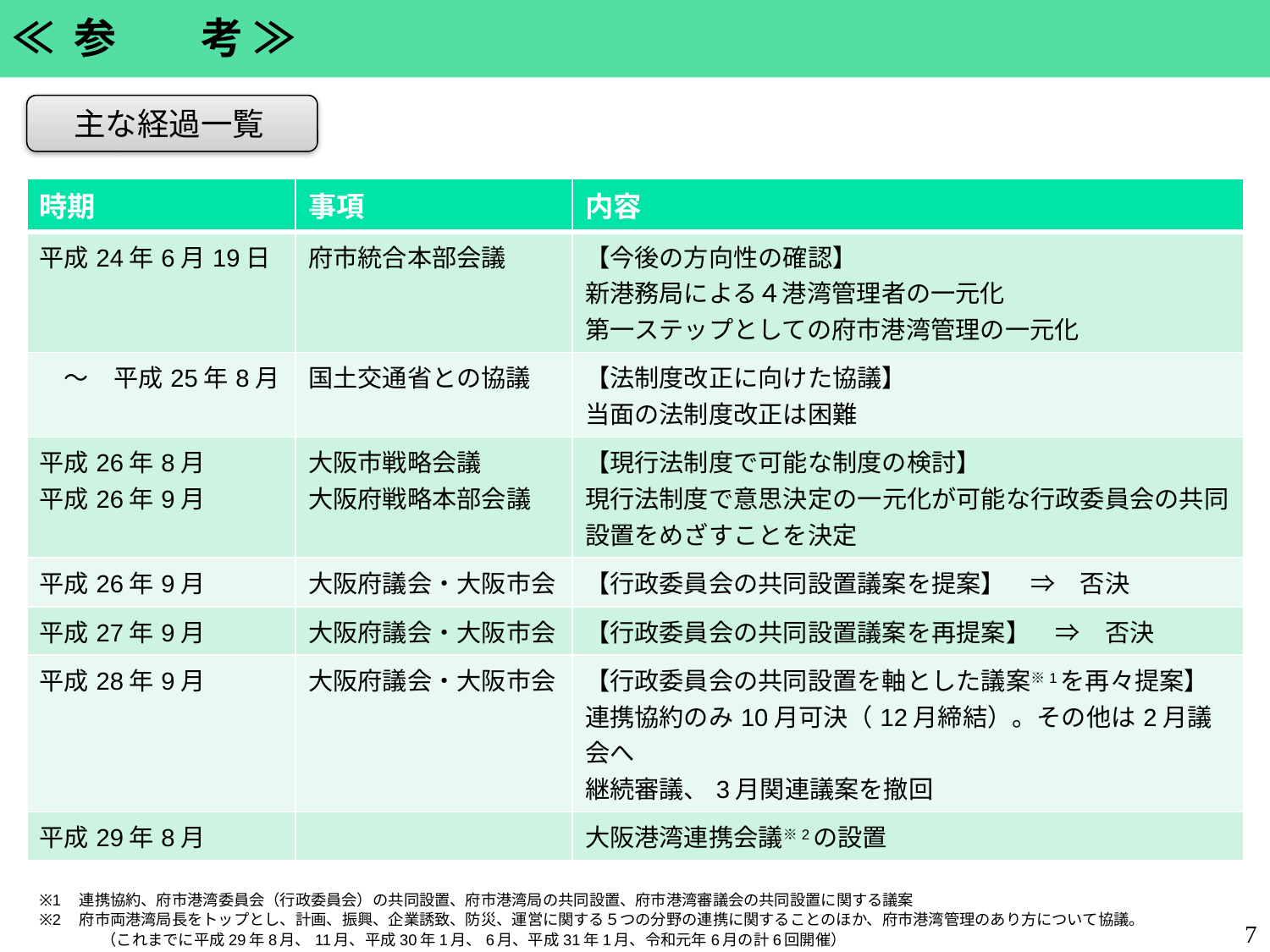

≪ 参　　考 ≫
　主な経過一覧
| 時期 | 事項 | 内容 |
| --- | --- | --- |
| 平成24年6月19日 | 府市統合本部会議 | 【今後の方向性の確認】 新港務局による４港湾管理者の一元化 第一ステップとしての府市港湾管理の一元化 |
| ～　平成25年8月 | 国土交通省との協議 | 【法制度改正に向けた協議】 当面の法制度改正は困難 |
| 平成26年8月 平成26年9月 | 大阪市戦略会議 大阪府戦略本部会議 | 【現行法制度で可能な制度の検討】 現行法制度で意思決定の一元化が可能な行政委員会の共同設置をめざすことを決定 |
| 平成26年9月 | 大阪府議会・大阪市会 | 【行政委員会の共同設置議案を提案】　⇒　否決 |
| 平成27年9月 | 大阪府議会・大阪市会 | 【行政委員会の共同設置議案を再提案】　⇒　否決 |
| 平成28年9月 | 大阪府議会・大阪市会 | 【行政委員会の共同設置を軸とした議案※1を再々提案】 連携協約のみ10月可決（12月締結）。その他は2月議会へ 継続審議、3月関連議案を撤回 |
| 平成29年8月 |  | 大阪港湾連携会議※2の設置 |
※1　連携協約、府市港湾委員会（行政委員会）の共同設置、府市港湾局の共同設置、府市港湾審議会の共同設置に関する議案
※2　府市両港湾局長をトップとし、計画、振興、企業誘致、防災、運営に関する５つの分野の連携に関することのほか、府市港湾管理のあり方について協議。
　　　　（これまでに平成29年8月、11月、平成30年1月、6月、平成31年1月、令和元年6月の計6回開催）
7